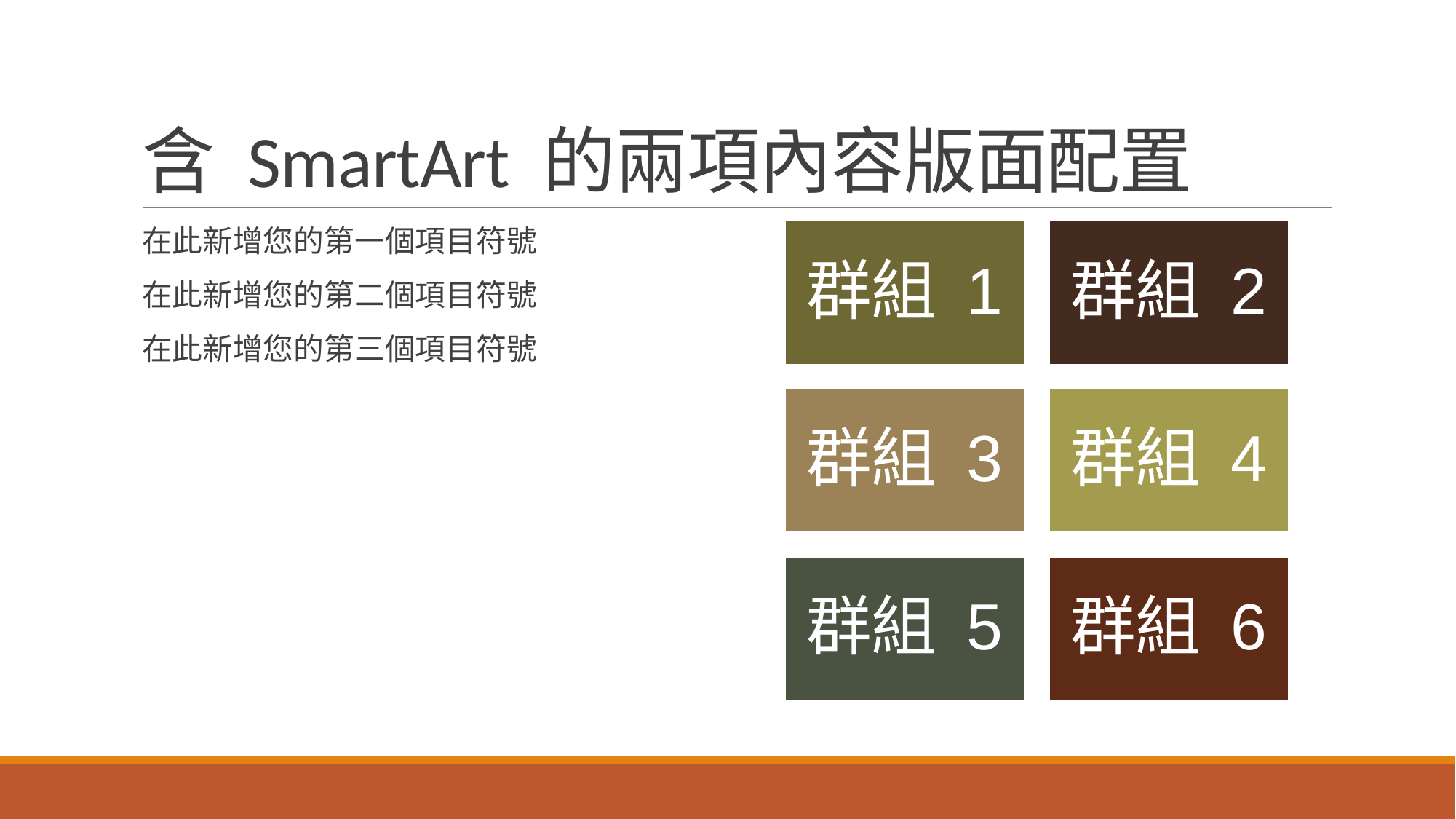

# 含 SmartArt 的兩項內容版面配置
在此新增您的第一個項目符號
在此新增您的第二個項目符號
在此新增您的第三個項目符號
群組 1
群組 2
群組 3
群組 4
群組 5
群組 6